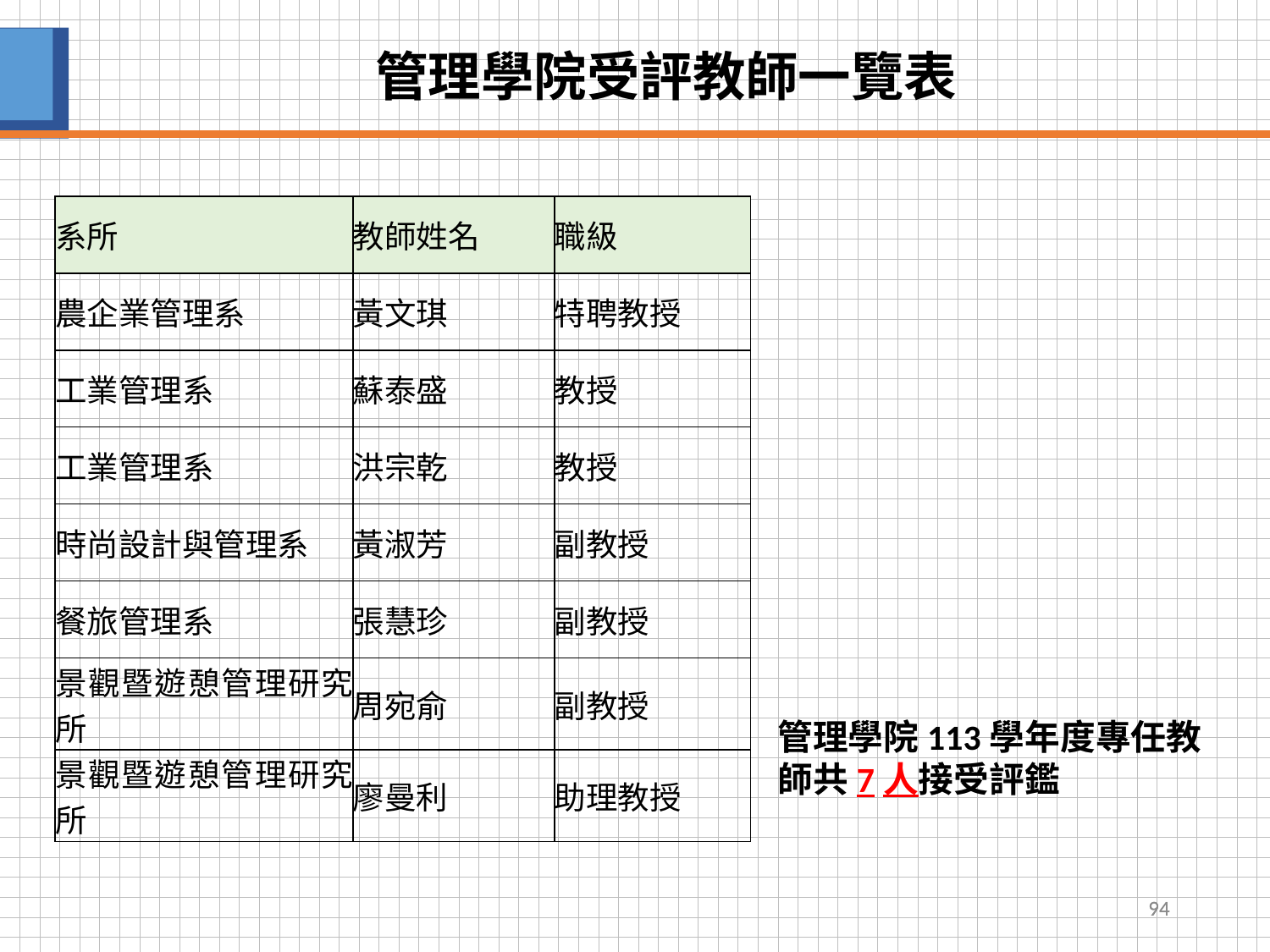

# 管理學院受評教師一覽表
| 系所 | 教師姓名 | 職級 |
| --- | --- | --- |
| 農企業管理系 | 黃文琪 | 特聘教授 |
| 工業管理系 | 蘇泰盛 | 教授 |
| 工業管理系 | 洪宗乾 | 教授 |
| 時尚設計與管理系 | 黃淑芳 | 副教授 |
| 餐旅管理系 | 張慧珍 | 副教授 |
| 景觀暨遊憩管理研究所 | 周宛俞 | 副教授 |
| 景觀暨遊憩管理研究所 | 廖曼利 | 助理教授 |
管理學院113學年度專任教師共7人接受評鑑
94